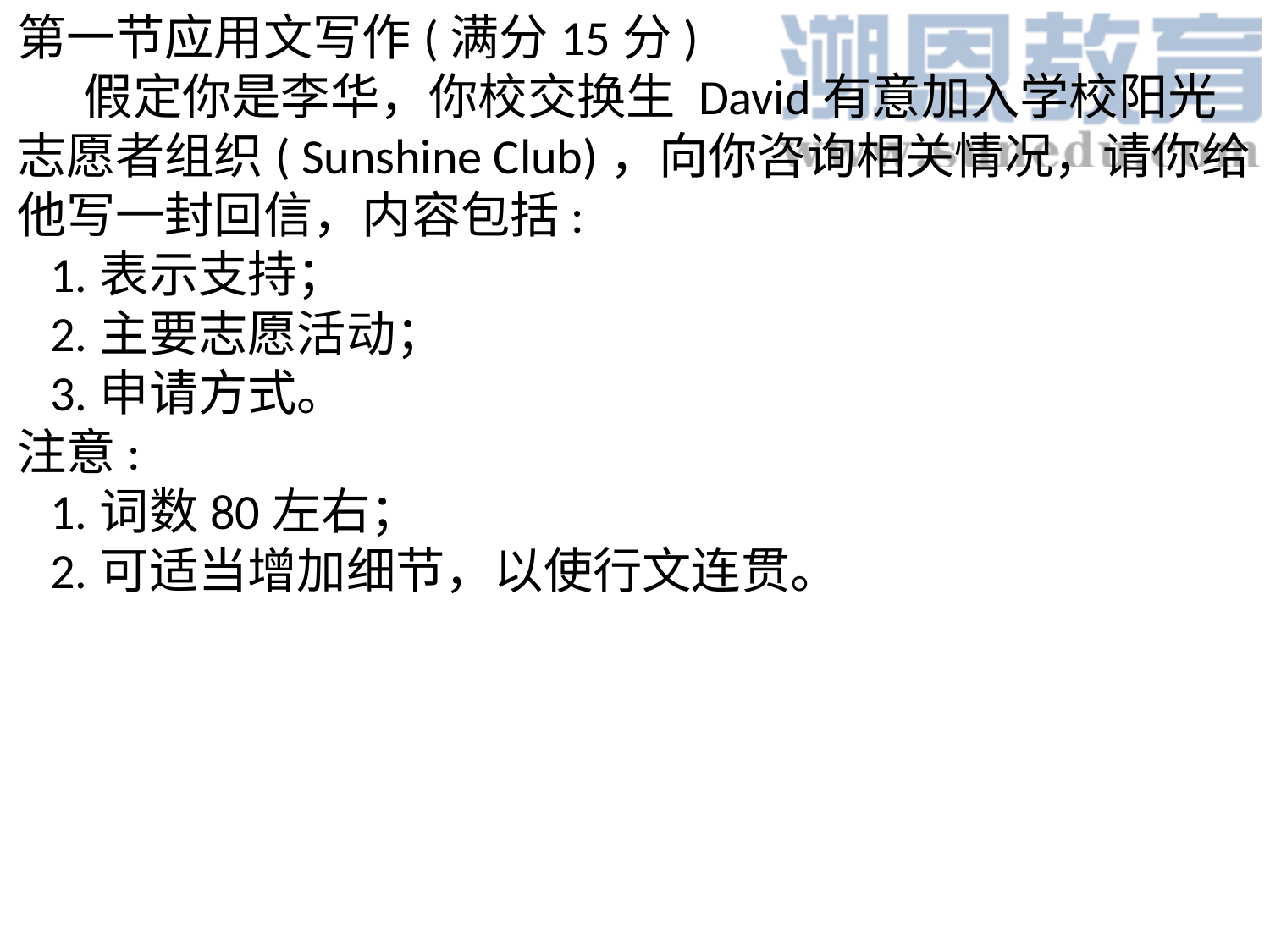

第一节应用文写作(满分15分)
     假定你是李华，你校交换生 David有意加入学校阳光志愿者组织( Sunshine Club)，向你咨询相关情况，请你给他写一封回信，内容包括:
   1.表示支持；
   2.主要志愿活动；
   3.申请方式。
注意:
   1.词数80左右；
   2.可适当增加细节，以使行文连贯。